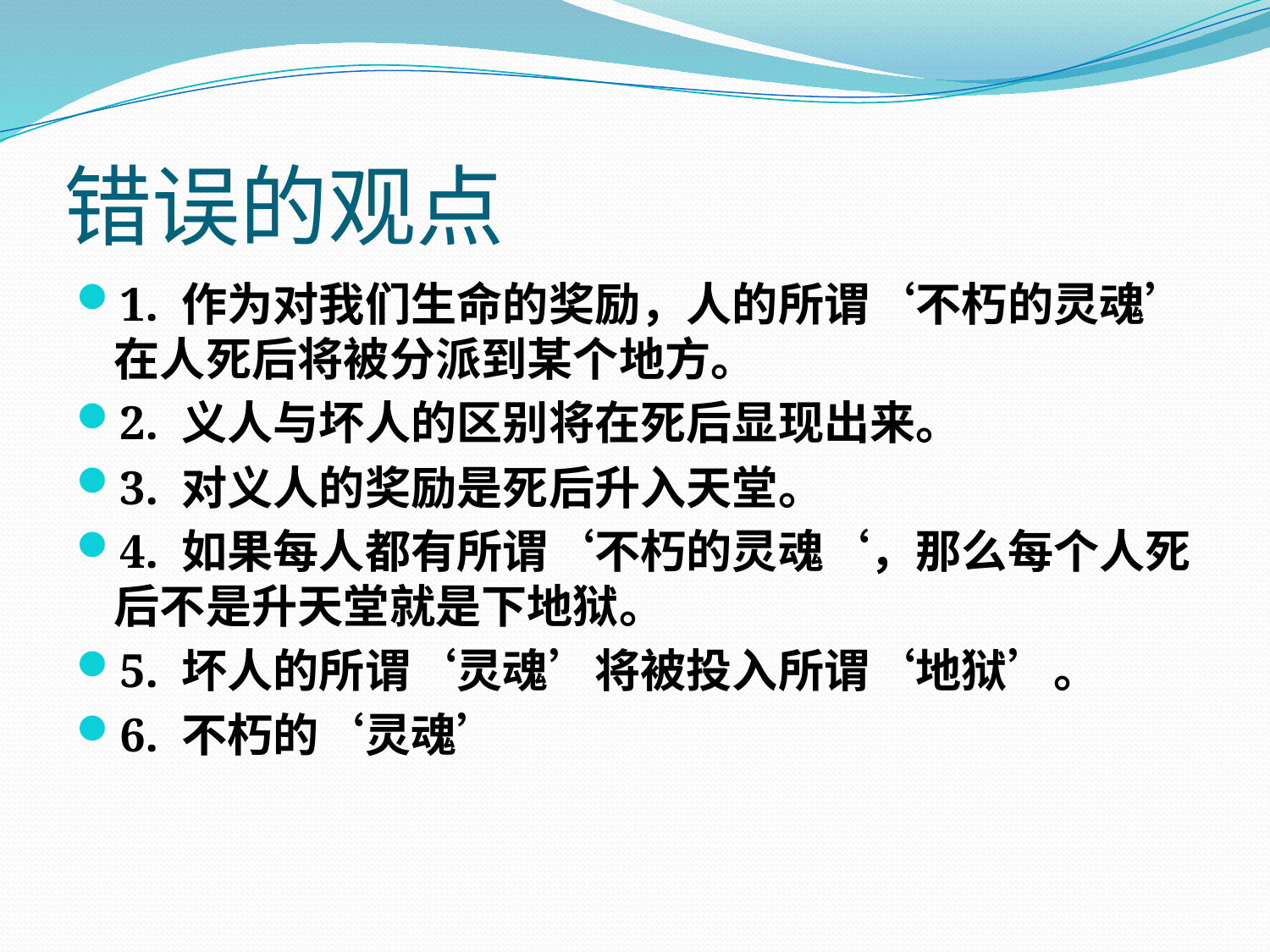

# 错误的观点
1. 作为对我们生命的奖励，人的所谓‘不朽的灵魂’在人死后将被分派到某个地方。
2. 义人与坏人的区别将在死后显现出来。
3. 对义人的奖励是死后升入天堂。
4. 如果每人都有所谓‘不朽的灵魂‘，那么每个人死后不是升天堂就是下地狱。
5. 坏人的所谓‘灵魂’将被投入所谓‘地狱’。
6. 不朽的‘灵魂’